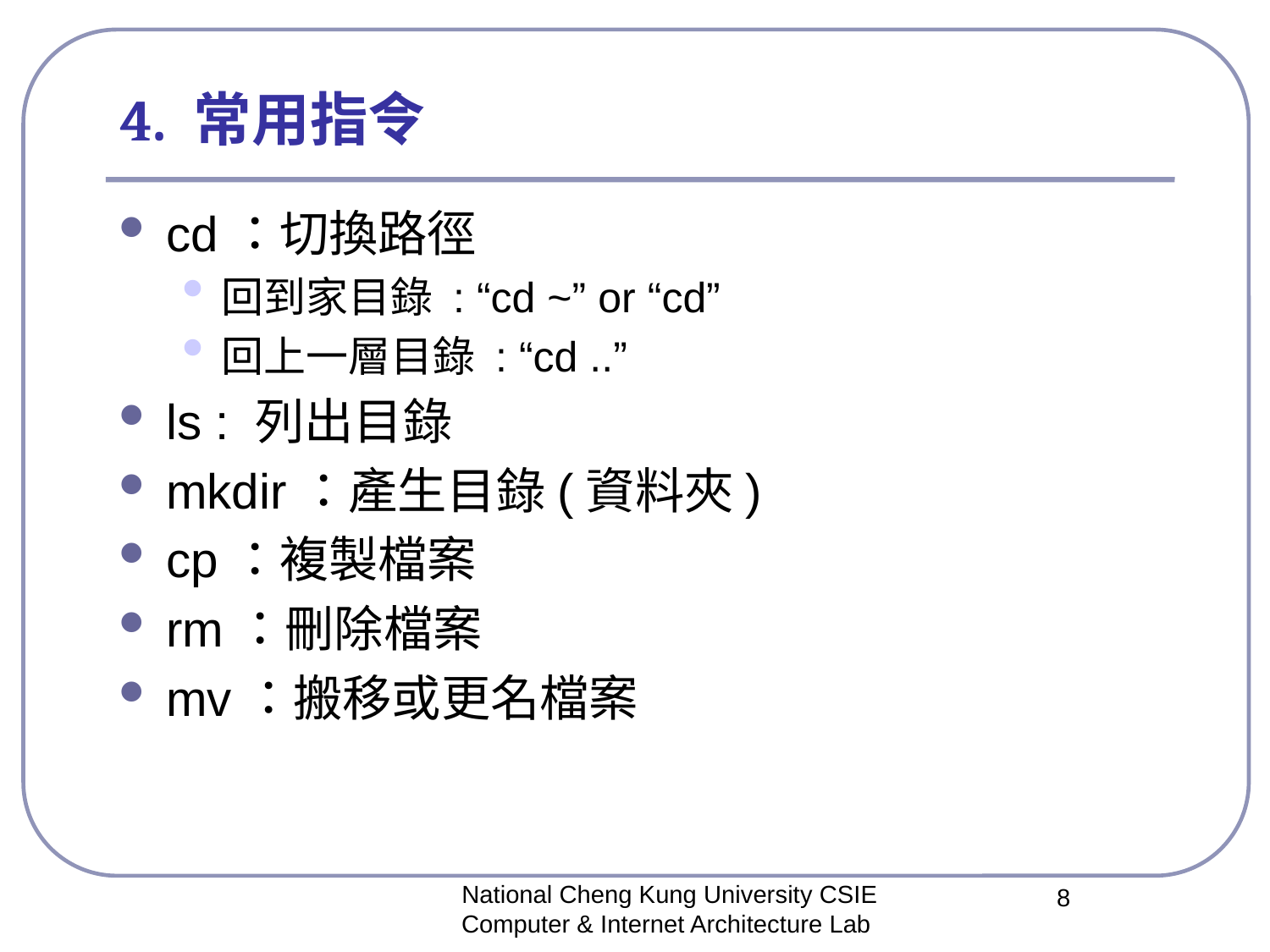

# 4. 常用指令
cd：切換路徑
回到家目錄 : “cd ~” or “cd”
回上一層目錄 : “cd ..”
ls : 列出目錄
mkdir：產生目錄(資料夾)
cp：複製檔案
rm：刪除檔案
mv：搬移或更名檔案

National Cheng Kung University CSIE Computer & Internet Architecture Lab
8